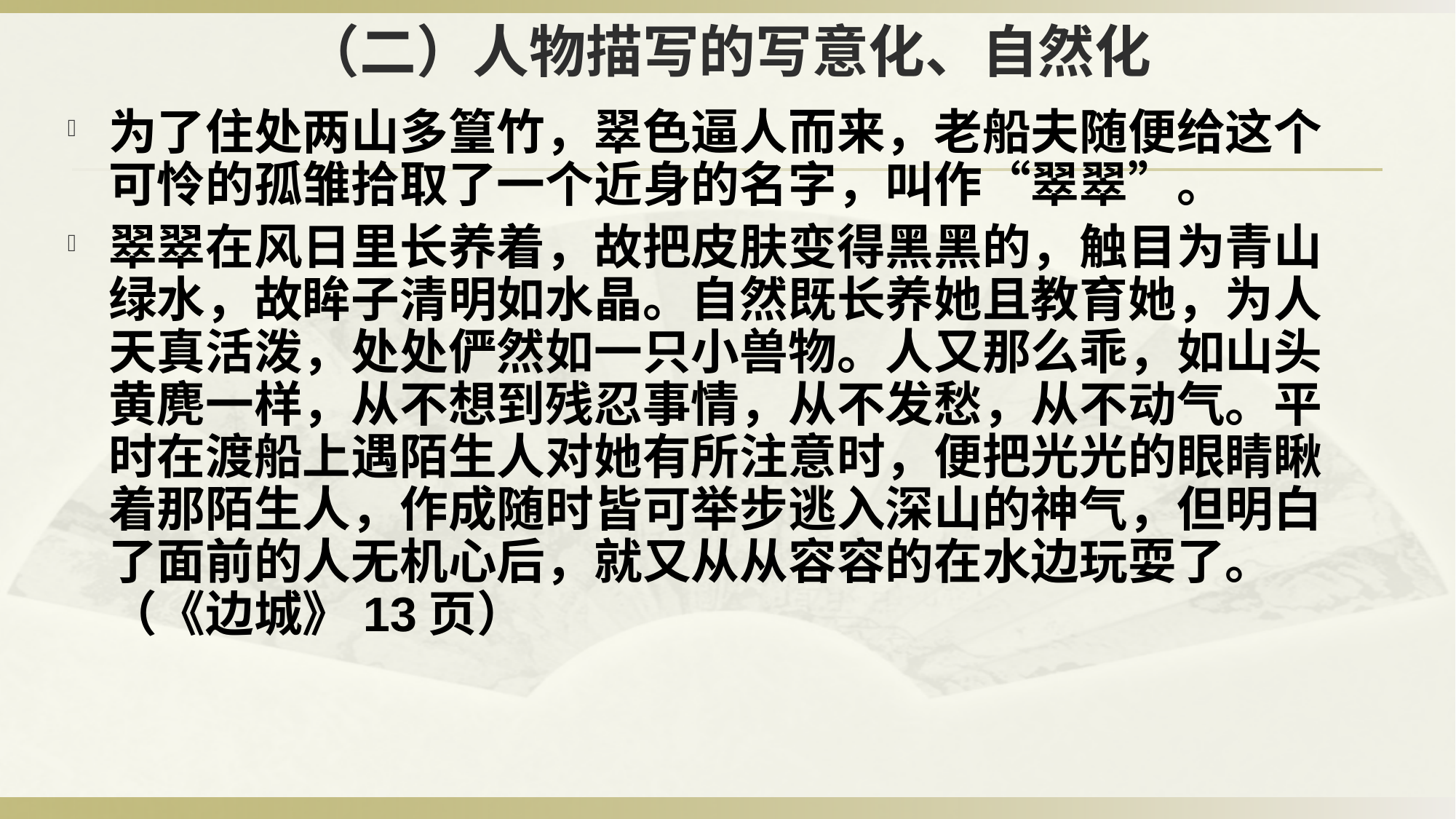

# （二）人物描写的写意化、自然化
为了住处两山多篁竹，翠色逼人而来，老船夫随便给这个可怜的孤雏拾取了一个近身的名字，叫作“翠翠”。
翠翠在风日里长养着，故把皮肤变得黑黑的，触目为青山绿水，故眸子清明如水晶。自然既长养她且教育她，为人天真活泼，处处俨然如一只小兽物。人又那么乖，如山头黄麂一样，从不想到残忍事情，从不发愁，从不动气。平时在渡船上遇陌生人对她有所注意时，便把光光的眼睛瞅着那陌生人，作成随时皆可举步逃入深山的神气，但明白了面前的人无机心后，就又从从容容的在水边玩耍了。（《边城》13页）